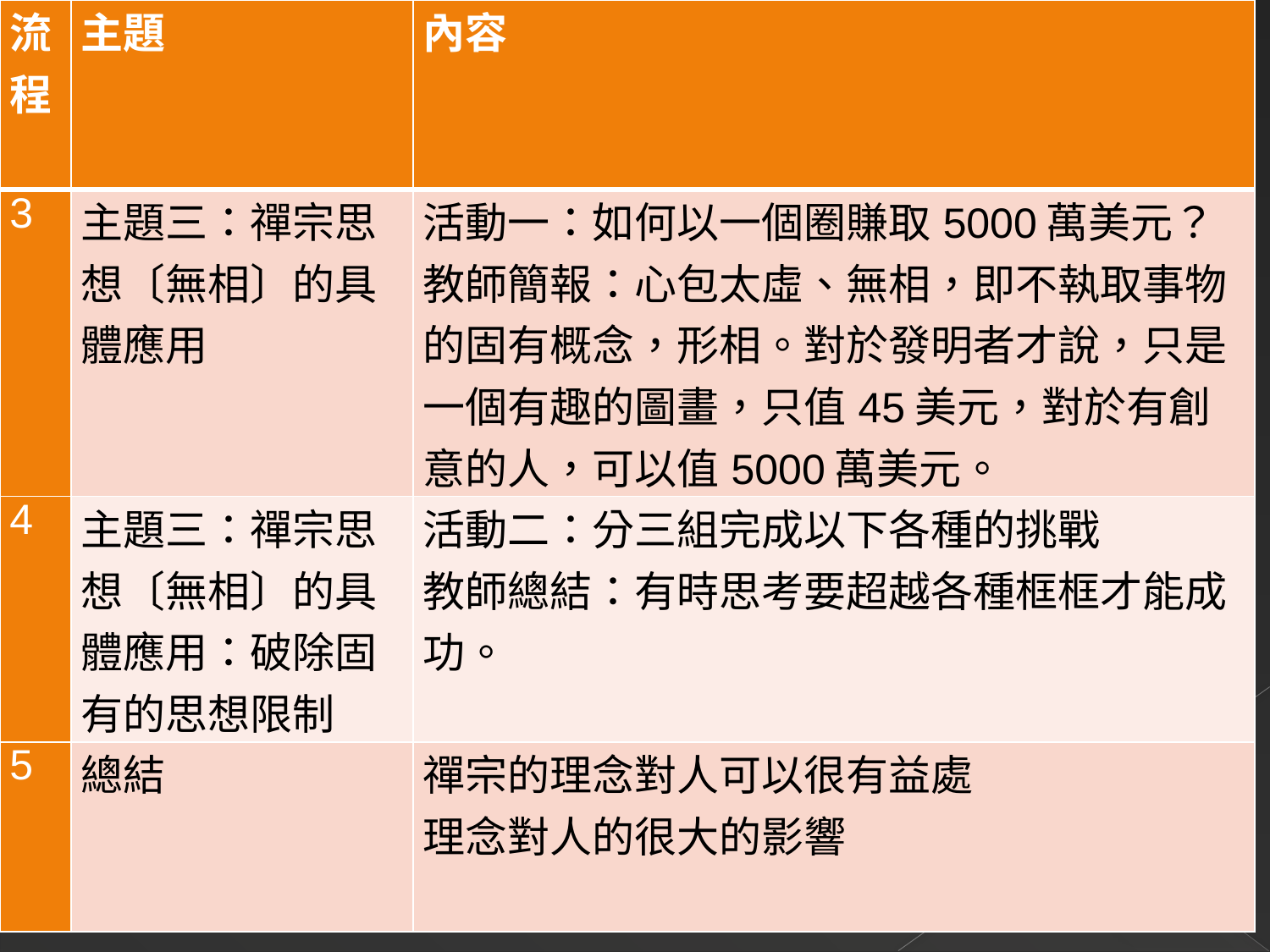

| 流程 | 主題 | 內容 |
| --- | --- | --- |
| 3 | 主題三：禪宗思想〔無相〕的具體應用 | 活動一：如何以一個圈賺取5000萬美元？ 教師簡報：心包太虛、無相，即不執取事物的固有概念，形相。對於發明者才說，只是一個有趣的圖畫，只值45美元，對於有創意的人，可以值5000萬美元。 |
| 4 | 主題三：禪宗思想〔無相〕的具體應用：破除固有的思想限制 | 活動二：分三組完成以下各種的挑戰 教師總結：有時思考要超越各種框框才能成功。 |
| 5 | 總結 | 禪宗的理念對人可以很有益處 理念對人的很大的影響 |
#